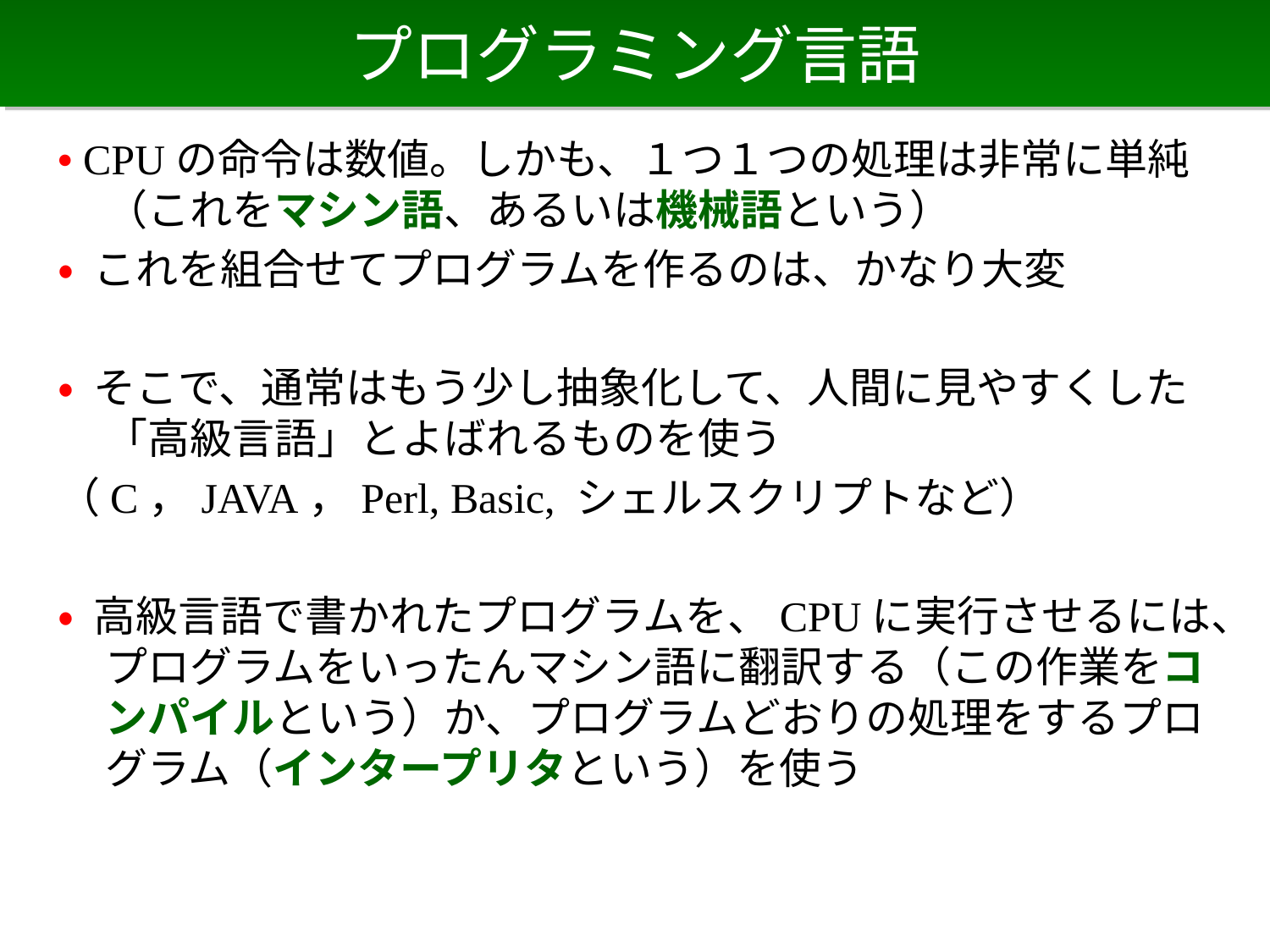

# プログラミング言語
• CPUの命令は数値。しかも、１つ１つの処理は非常に単純（これをマシン語、あるいは機械語という）
• これを組合せてプログラムを作るのは、かなり大変

• そこで、通常はもう少し抽象化して、人間に見やすくした「高級言語」とよばれるものを使う
（C，JAVA，Perl, Basic, シェルスクリプトなど）

• 高級言語で書かれたプログラムを、CPUに実行させるには、プログラムをいったんマシン語に翻訳する（この作業をコンパイルという）か、プログラムどおりの処理をするプログラム（インタープリタという）を使う